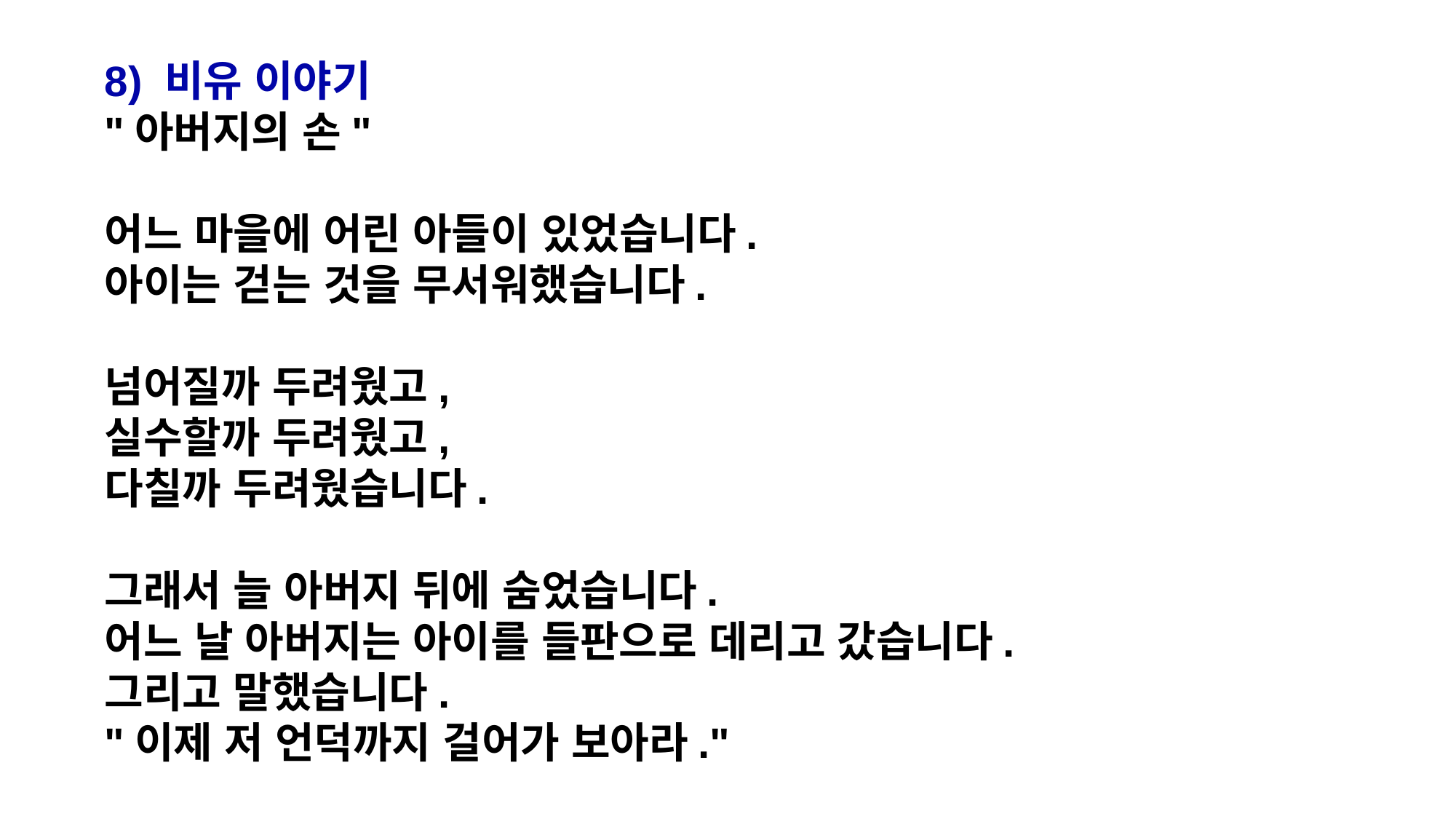

8) 비유 이야기
"아버지의 손"

어느 마을에 어린 아들이 있었습니다.
아이는 걷는 것을 무서워했습니다.

넘어질까 두려웠고,
실수할까 두려웠고,
다칠까 두려웠습니다.

그래서 늘 아버지 뒤에 숨었습니다.
어느 날 아버지는 아이를 들판으로 데리고 갔습니다.
그리고 말했습니다.
"이제 저 언덕까지 걸어가 보아라."